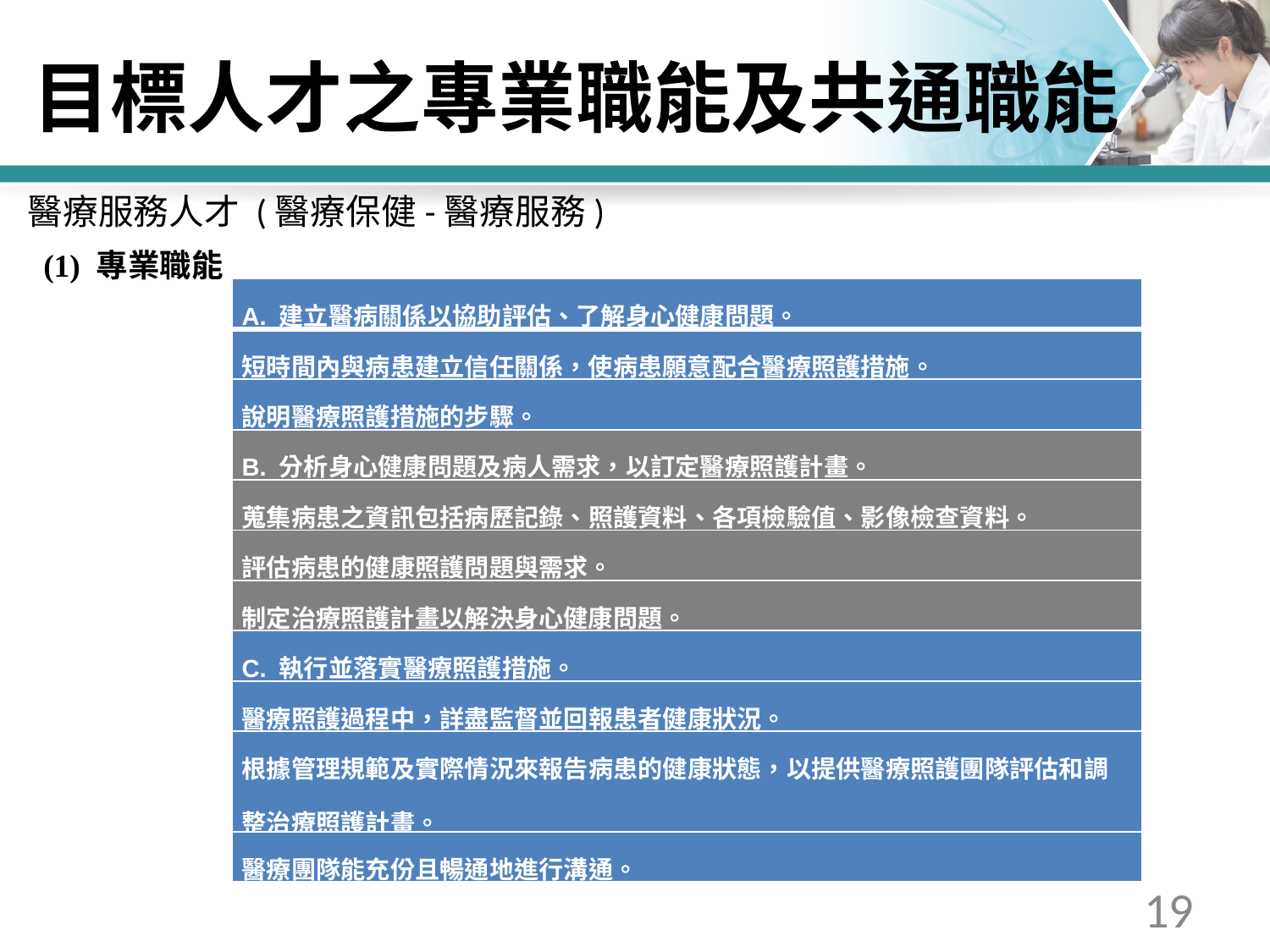

# 目標人才之專業職能及共通職能
醫療服務人才 (醫療保健-醫療服務)
(1) 專業職能
| A. 建立醫病關係以協助評估、了解身心健康問題。 |
| --- |
| 短時間內與病患建立信任關係，使病患願意配合醫療照護措施。 |
| 說明醫療照護措施的步驟。 |
| B. 分析身心健康問題及病人需求，以訂定醫療照護計畫。 |
| 蒐集病患之資訊包括病歷記錄、照護資料、各項檢驗值、影像檢查資料。 |
| 評估病患的健康照護問題與需求。 |
| 制定治療照護計畫以解決身心健康問題。 |
| C. 執行並落實醫療照護措施。 |
| 醫療照護過程中，詳盡監督並回報患者健康狀況。 |
| 根據管理規範及實際情況來報告病患的健康狀態，以提供醫療照護團隊評估和調整治療照護計畫。 |
| 醫療團隊能充份且暢通地進行溝通。 |
19